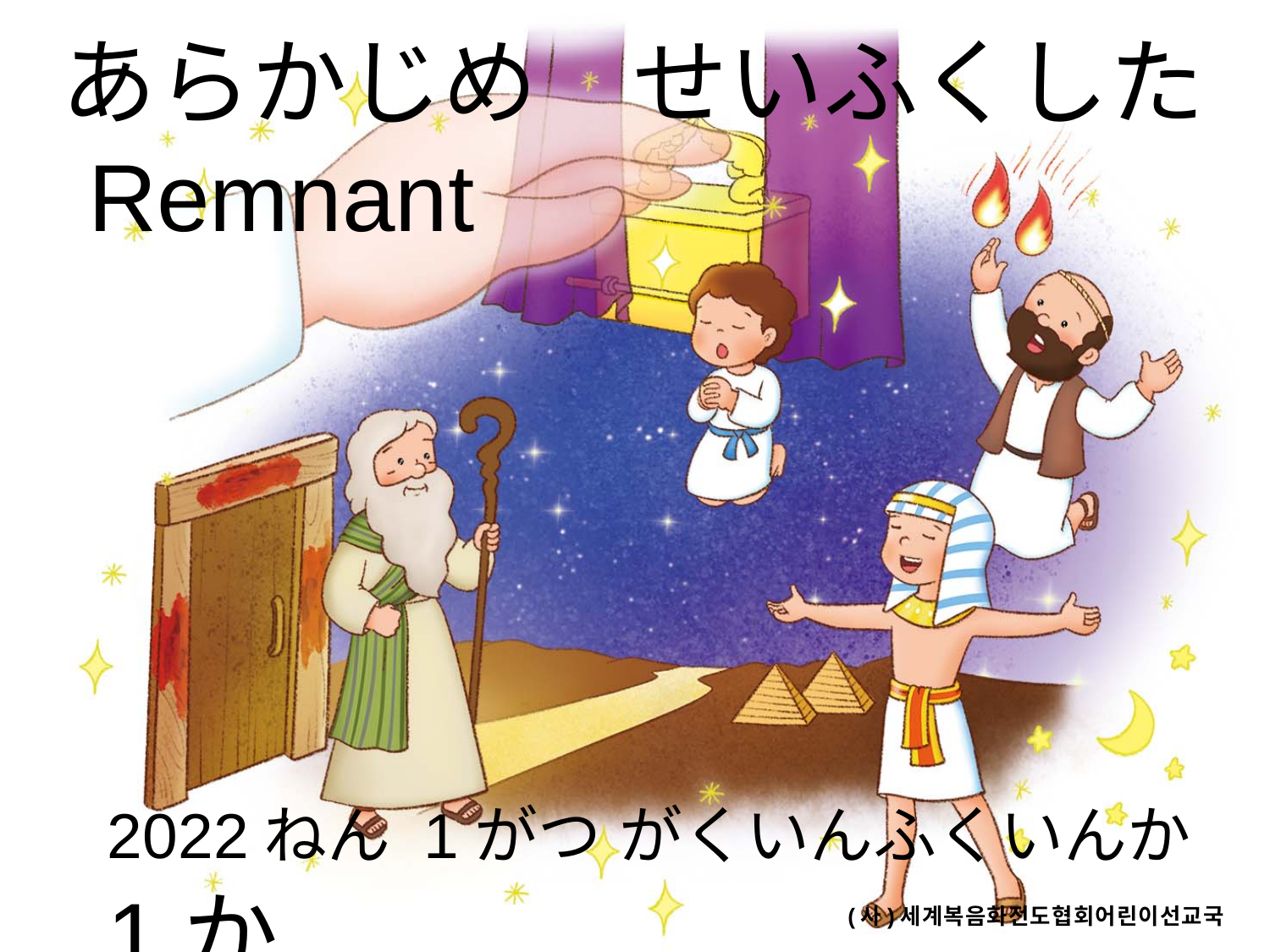

あらかじめ　せいふくした
 Remnant
2022ねん 1がつ がくいんふくいんか 1か
(사)세계복음화전도협회어린이선교국